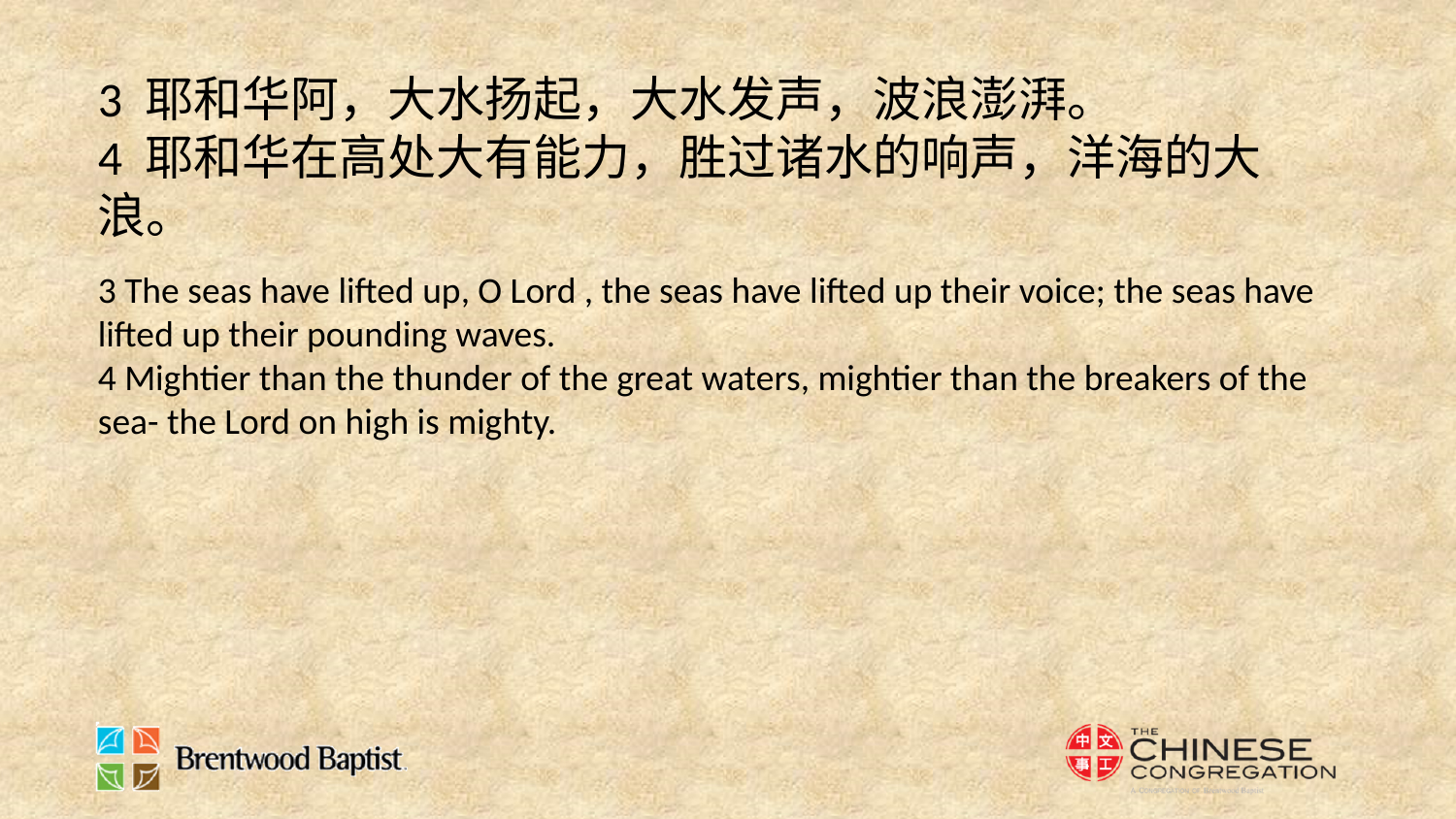

3 耶和华阿，大水扬起，大水发声，波浪澎湃。
4 耶和华在高处大有能力，胜过诸水的响声，洋海的大浪。

3 The seas have lifted up, O Lord , the seas have lifted up their voice; the seas have lifted up their pounding waves.
4 Mightier than the thunder of the great waters, mightier than the breakers of the sea- the Lord on high is mighty.